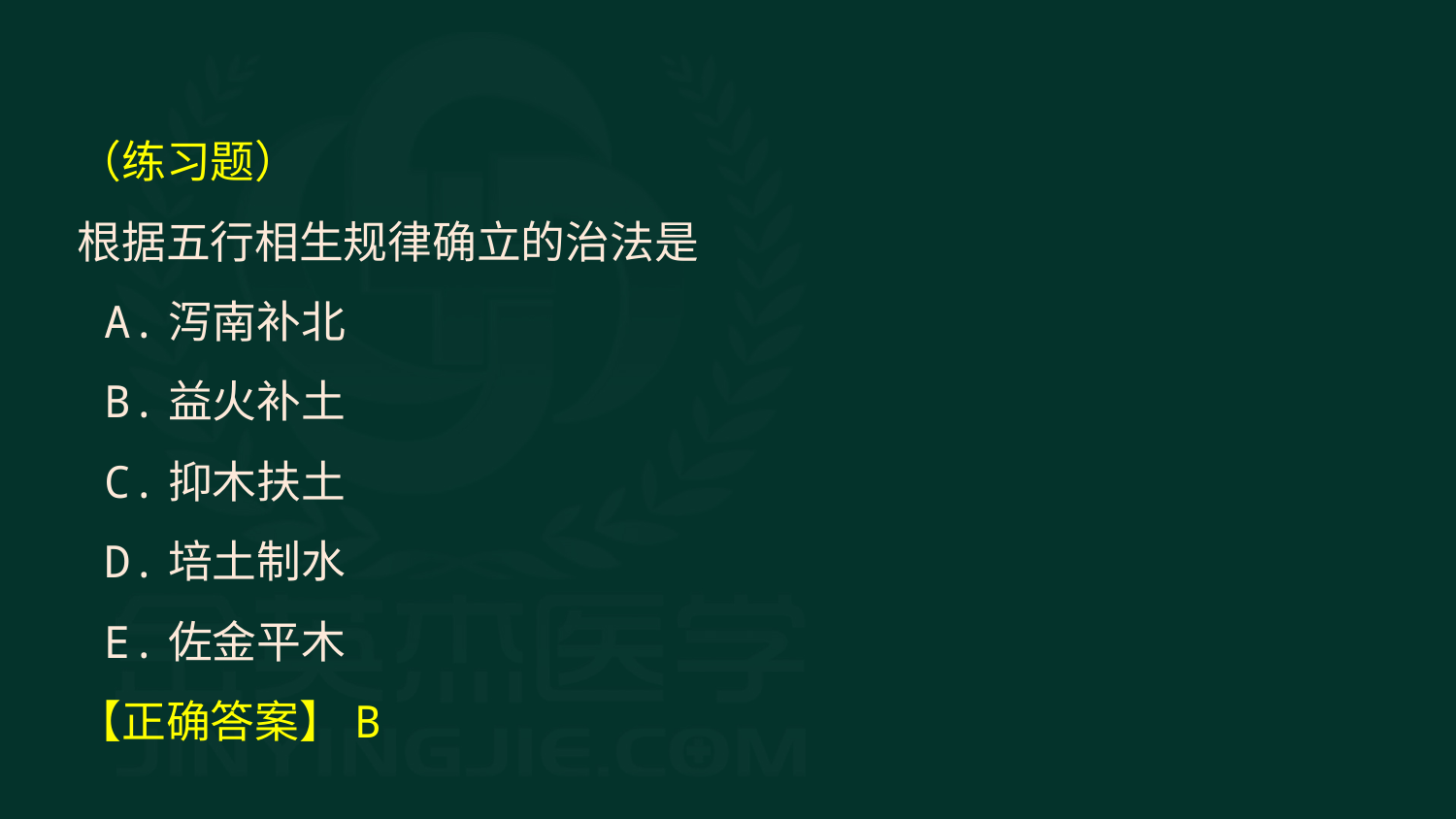

（练习题）
根据五行相生规律确立的治法是
 A.泻南补北
 B.益火补土
 C.抑木扶土
 D.培土制水
 E.佐金平木
【正确答案】B